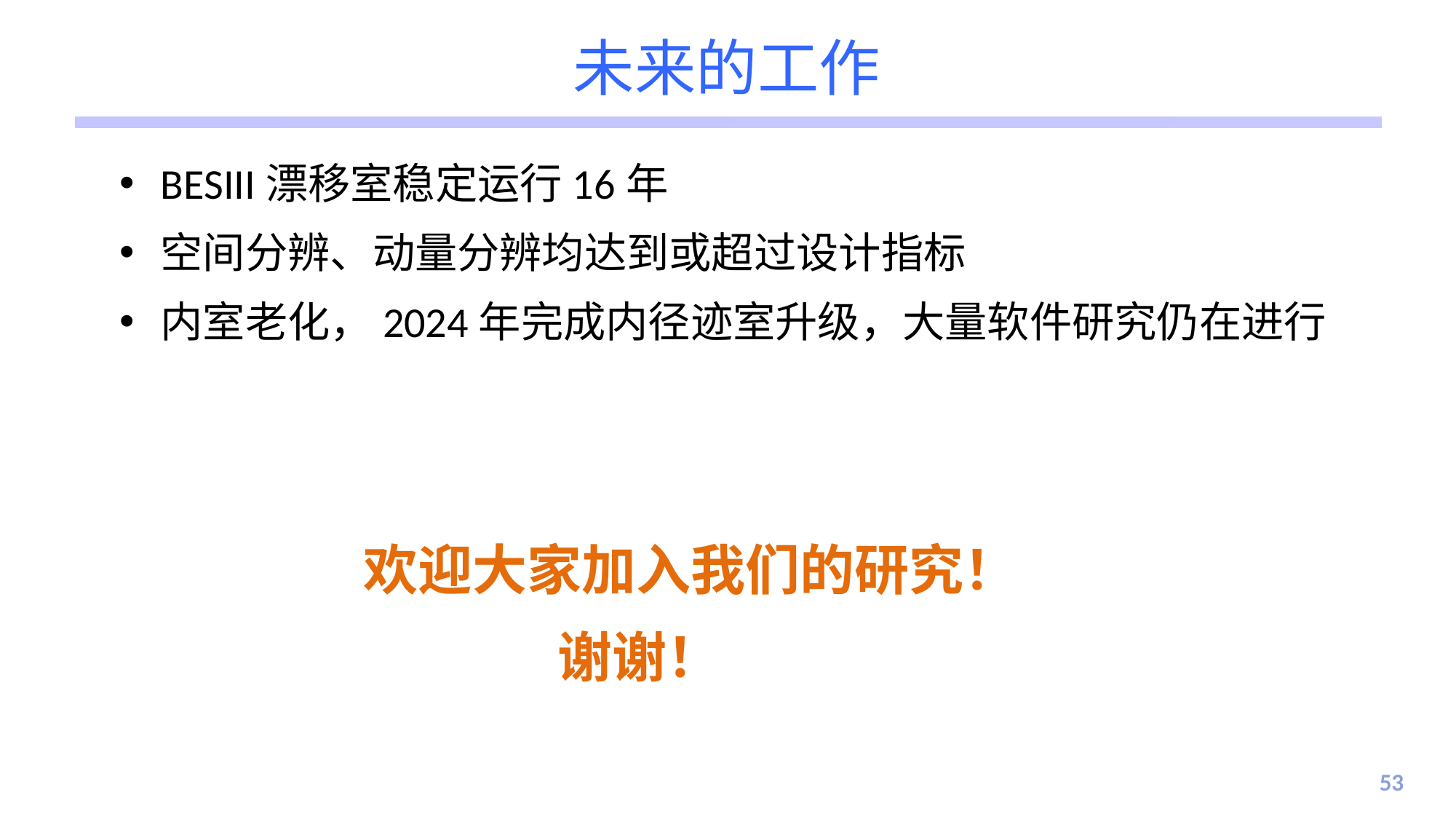

# 未来的工作
BESIII漂移室稳定运行16年
空间分辨、动量分辨均达到或超过设计指标
内室老化，2024年完成内径迹室升级，大量软件研究仍在进行
欢迎大家加入我们的研究！
谢谢！
53